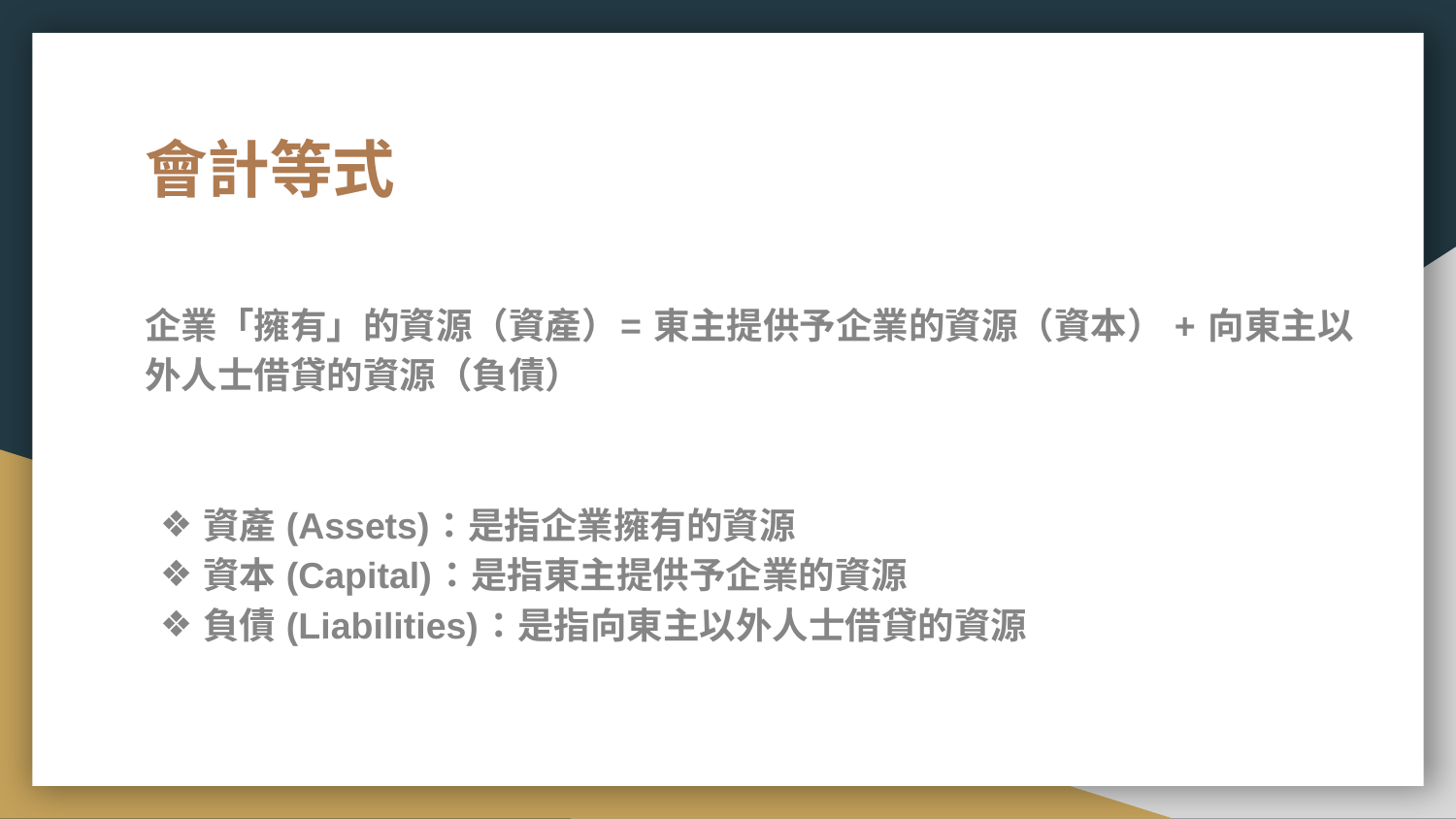

# 會計等式
企業「擁有」的資源（資產）= 東主提供予企業的資源（資本） + 向東主以外人士借貸的資源（負債）

資產 (Assets)：是指企業擁有的資源
資本 (Capital)：是指東主提供予企業的資源
負債 (Liabilities)：是指向東主以外人士借貸的資源